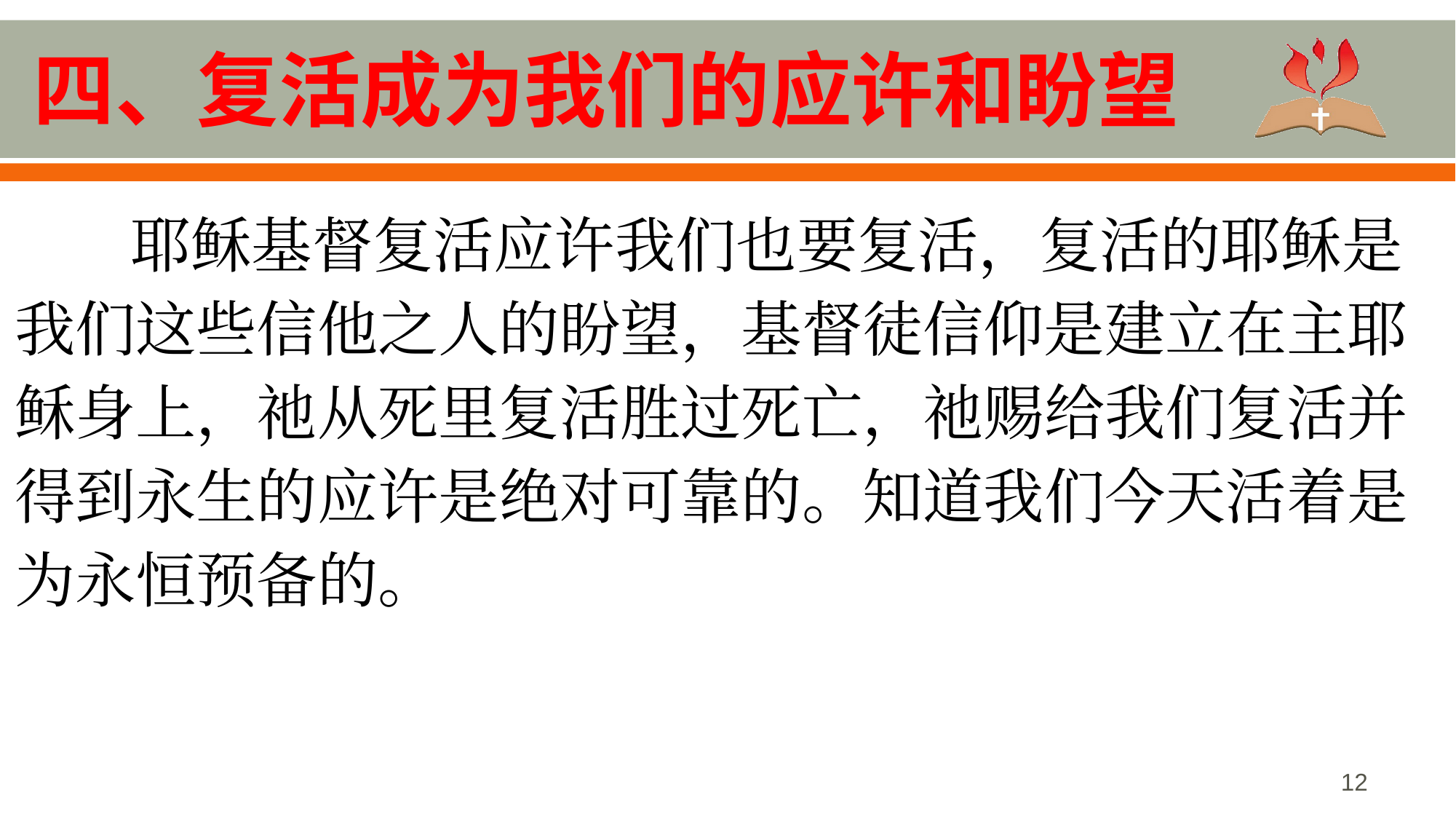

# 四、复活成为我们的应许和盼望
耶稣基督复活应许我们也要复活，复活的耶稣是我们这些信他之人的盼望，基督徒信仰是建立在主耶稣身上，祂从死里复活胜过死亡，祂赐给我们复活并得到永生的应许是绝对可靠的。知道我们今天活着是为永恒预备的。

12